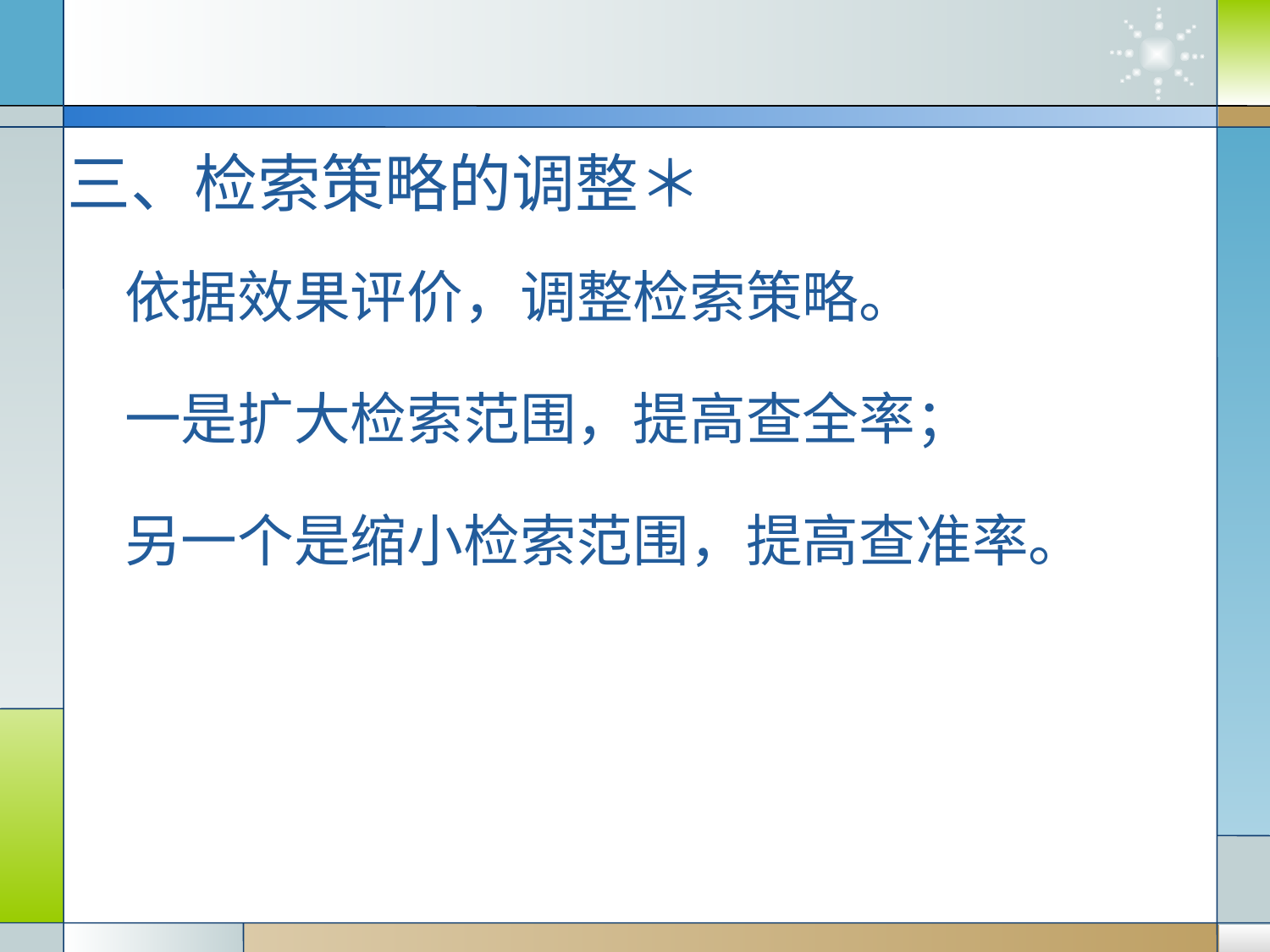

三、检索策略的调整＊
依据效果评价，调整检索策略。

一是扩大检索范围，提高查全率；

另一个是缩小检索范围，提高查准率。